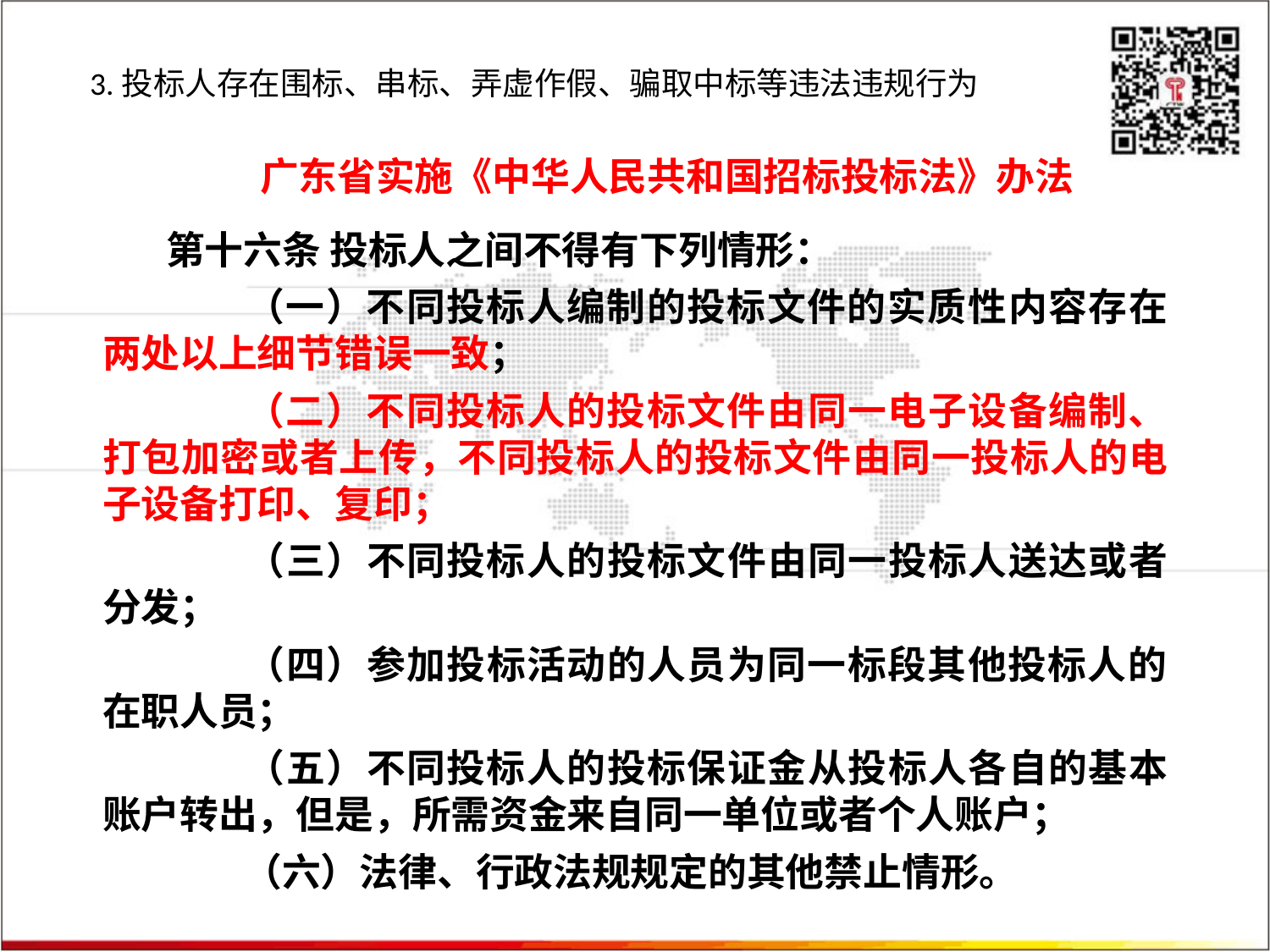

# 3.投标人存在围标、串标、弄虚作假、骗取中标等违法违规行为
广东省实施《中华人民共和国招标投标法》办法
第十六条 投标人之间不得有下列情形：
　　（一）不同投标人编制的投标文件的实质性内容存在两处以上细节错误一致；
　　（二）不同投标人的投标文件由同一电子设备编制、打包加密或者上传，不同投标人的投标文件由同一投标人的电子设备打印、复印；
　　（三）不同投标人的投标文件由同一投标人送达或者分发；
　　（四）参加投标活动的人员为同一标段其他投标人的在职人员；
　　（五）不同投标人的投标保证金从投标人各自的基本账户转出，但是，所需资金来自同一单位或者个人账户；
　　（六）法律、行政法规规定的其他禁止情形。